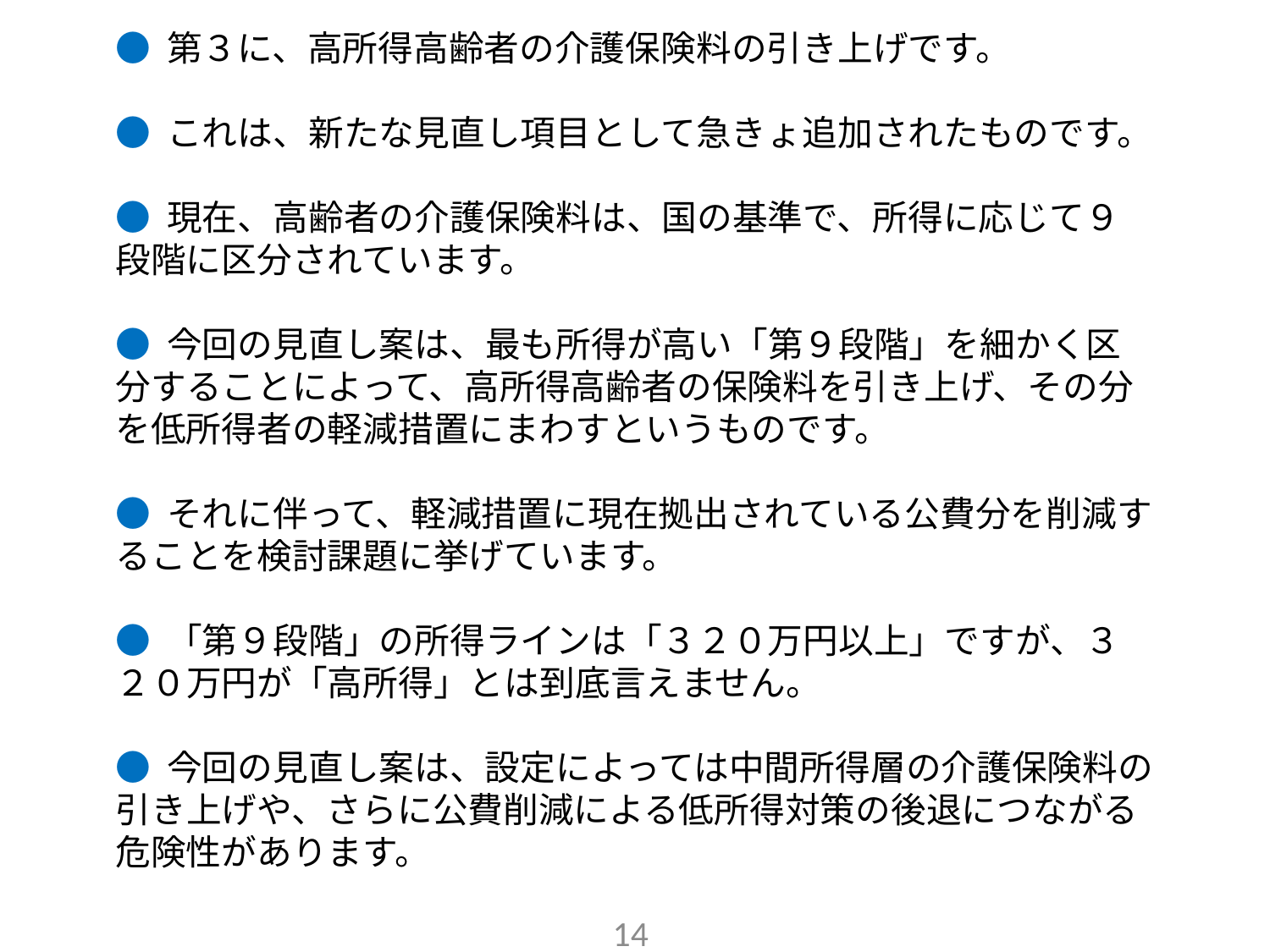

● 第３に、高所得高齢者の介護保険料の引き上げです。

● これは、新たな見直し項目として急きょ追加されたものです。

● 現在、高齢者の介護保険料は、国の基準で、所得に応じて９段階に区分されています。

● 今回の見直し案は、最も所得が高い「第９段階」を細かく区分することによって、高所得高齢者の保険料を引き上げ、その分を低所得者の軽減措置にまわすというものです。

● それに伴って、軽減措置に現在拠出されている公費分を削減することを検討課題に挙げています。

● 「第９段階」の所得ラインは「３２０万円以上」ですが、３２０万円が「高所得」とは到底言えません。

● 今回の見直し案は、設定によっては中間所得層の介護保険料の引き上げや、さらに公費削減による低所得対策の後退につながる危険性があります。

14